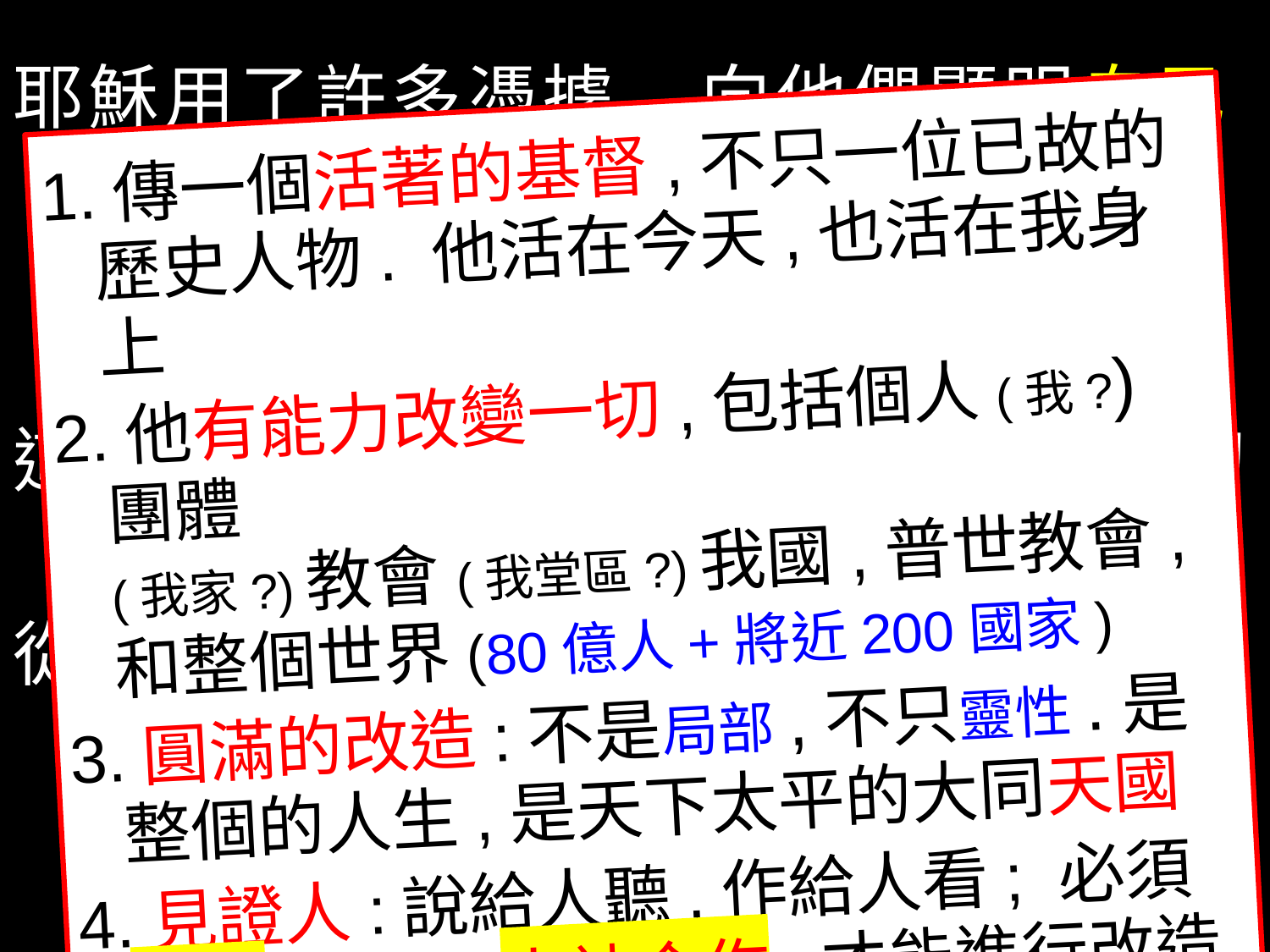

耶穌用了許多憑據,向他們顯明自己還活著;你們將充滿聖神的德能,要在耶路撒冷,及全猶太和撒瑪黎雅,並直到地極,為我作證人.
這教會就是基督的身體,是基督在一切內,充滿一切的圓滿.
從耶路撒冷開始,因他的名,向萬邦宣講悔改,以得罪之赦;你們就是這些事的見證人.

1.傳一個活著的基督,不只一位已故的歷史人物. 他活在今天,也活在我身上
2.他有能力改變一切,包括個人(我?)團體
(我家?)教會(我堂區?)我國,普世教會,和整個世界(80億人+將近200國家)
3.圓滿的改造:不是局部,不只靈性.是整個的人生,是天下太平的大同天國
4.見證人:說給人聽,作給人看; 必須知錯,悔改,人神合作,才能進行改造